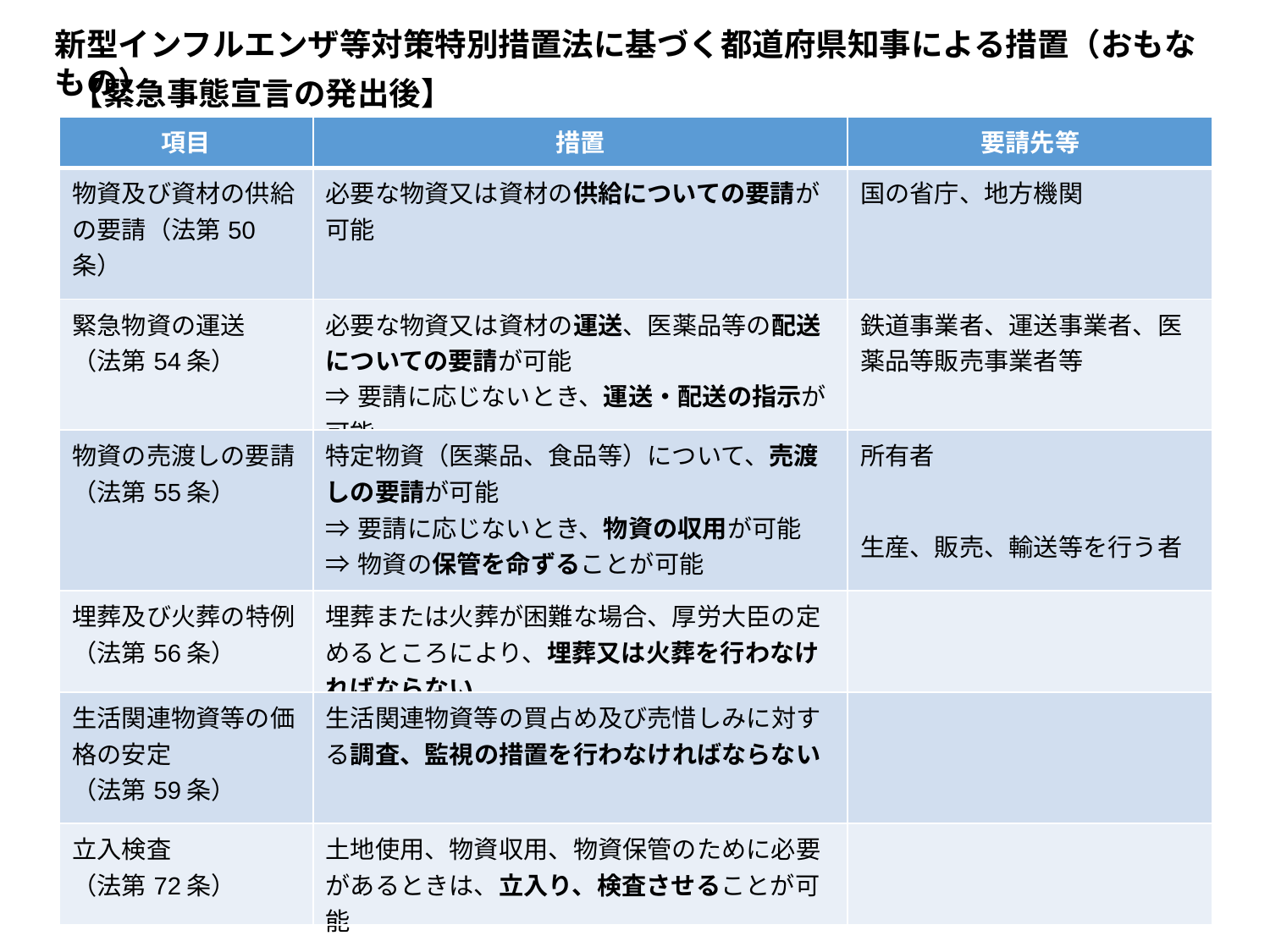

新型インフルエンザ等対策特別措置法に基づく都道府県知事による措置（おもなもの）
【緊急事態宣言の発出後】
| 項目 | 措置 | 要請先等 |
| --- | --- | --- |
| 物資及び資材の供給の要請（法第50条） | 必要な物資又は資材の供給についての要請が可能 | 国の省庁、地方機関 |
| 緊急物資の運送 （法第54条） | 必要な物資又は資材の運送、医薬品等の配送についての要請が可能 ⇒要請に応じないとき、運送・配送の指示が可能 | 鉄道事業者、運送事業者、医薬品等販売事業者等 |
| 物資の売渡しの要請 （法第55条） | 特定物資（医薬品、食品等）について、売渡しの要請が可能 ⇒要請に応じないとき、物資の収用が可能 ⇒物資の保管を命ずることが可能 | 所有者 生産、販売、輸送等を行う者 |
| 埋葬及び火葬の特例 （法第56条） | 埋葬または火葬が困難な場合、厚労大臣の定めるところにより、埋葬又は火葬を行わなければならない |  |
| 生活関連物資等の価格の安定 （法第59条） | 生活関連物資等の買占め及び売惜しみに対する調査、監視の措置を行わなければならない |  |
| 立入検査 （法第72条） | 土地使用、物資収用、物資保管のために必要があるときは、立入り、検査させることが可能 |  |